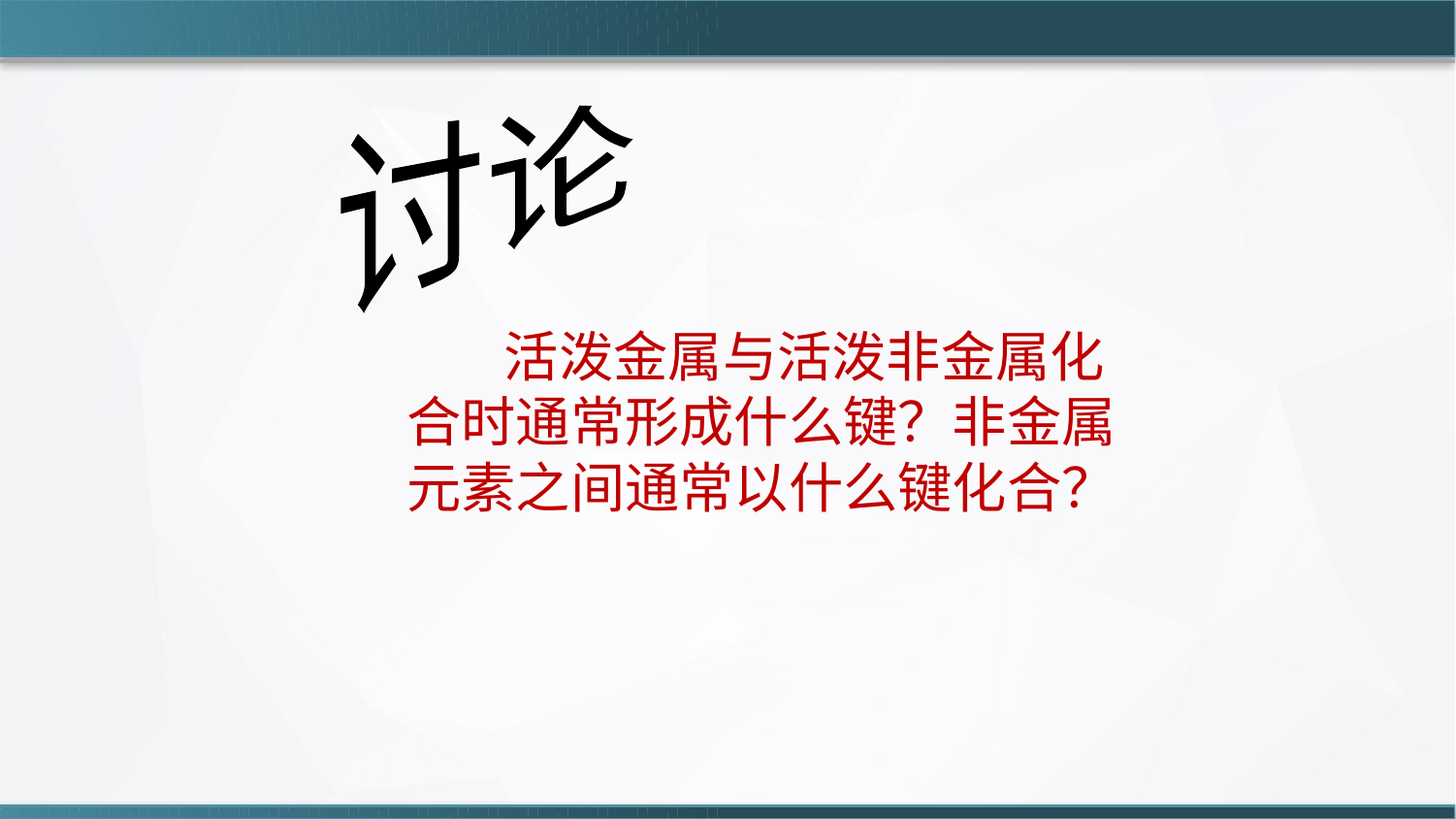

讨论
       活泼金属与活泼非金属化合时通常形成什么键？非金属元素之间通常以什么键化合？